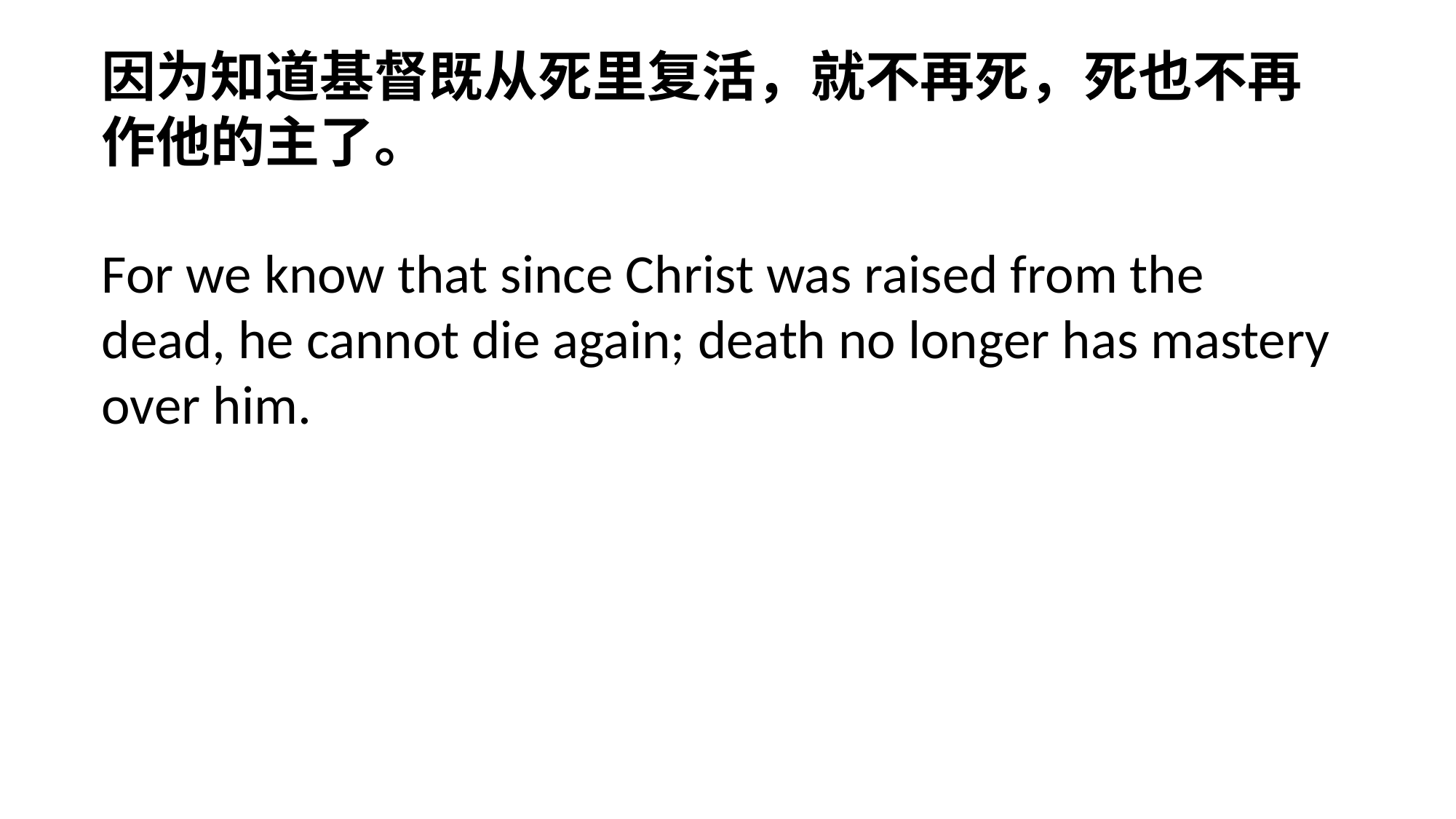

因为知道基督既从死里复活，就不再死，死也不再作他的主了。

For we know that since Christ was raised from the dead, he cannot die again; death no longer has mastery over him.